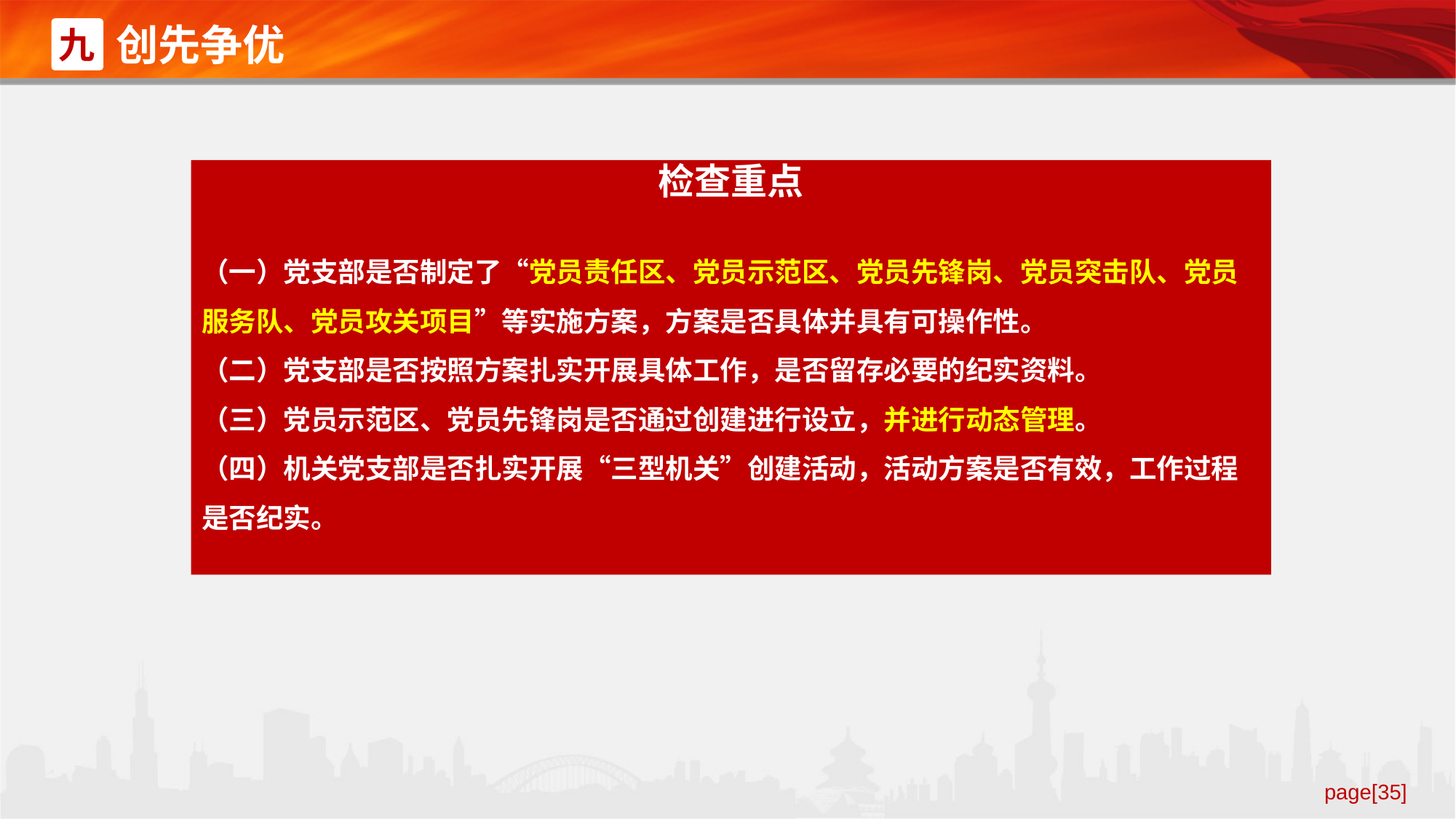

创先争优
九

检查重点

（一）党支部是否制定了“党员责任区、党员示范区、党员先锋岗、党员突击队、党员服务队、党员攻关项目”等实施方案，方案是否具体并具有可操作性。
（二）党支部是否按照方案扎实开展具体工作，是否留存必要的纪实资料。
（三）党员示范区、党员先锋岗是否通过创建进行设立，并进行动态管理。
（四）机关党支部是否扎实开展“三型机关”创建活动，活动方案是否有效，工作过程是否纪实。